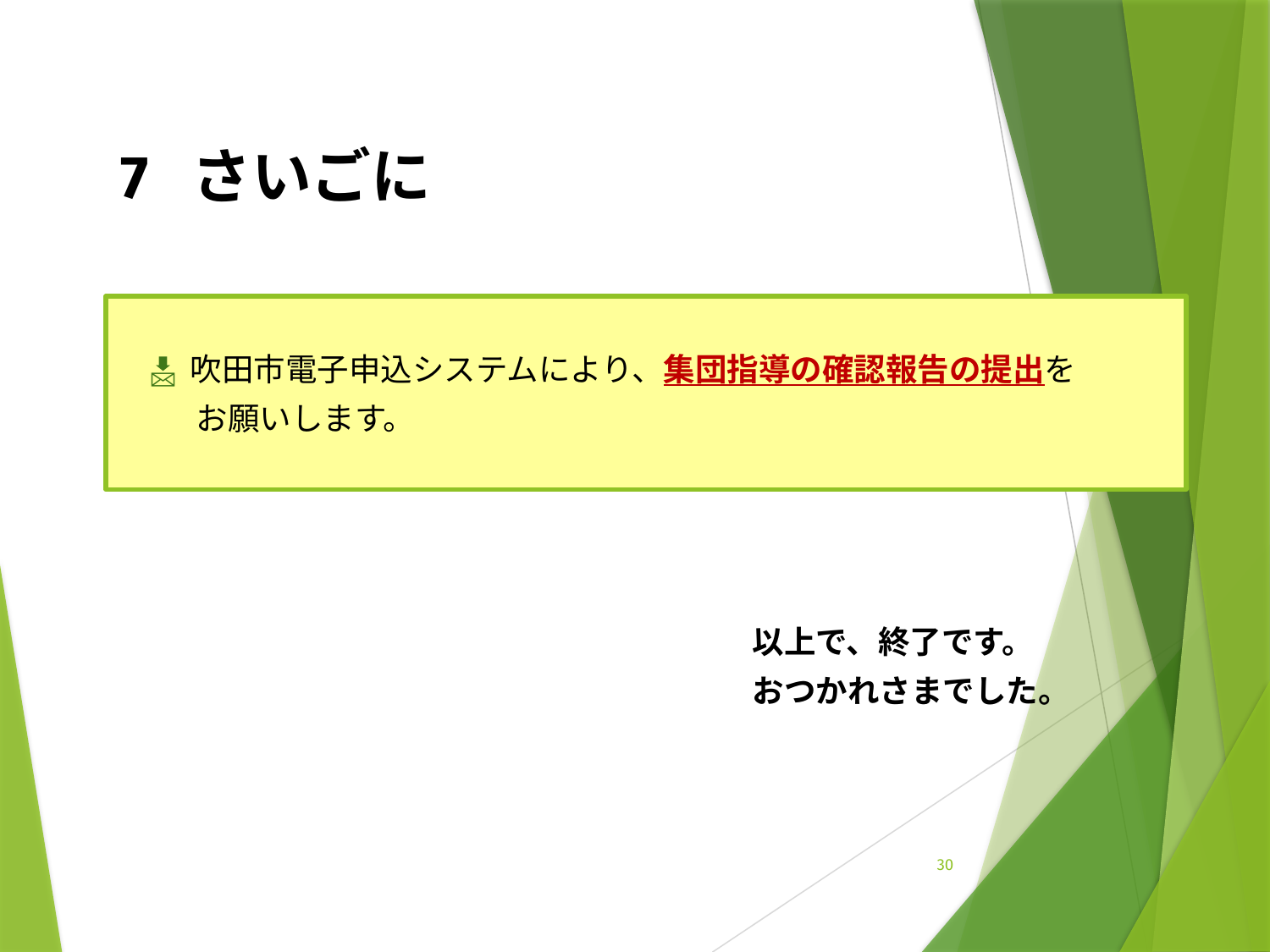

# 7  さいごに
　📩  吹田市電子申込システムにより、集団指導の確認報告の提出を
　　  お願いします。
以上で、終了です。
おつかれさまでした。
30